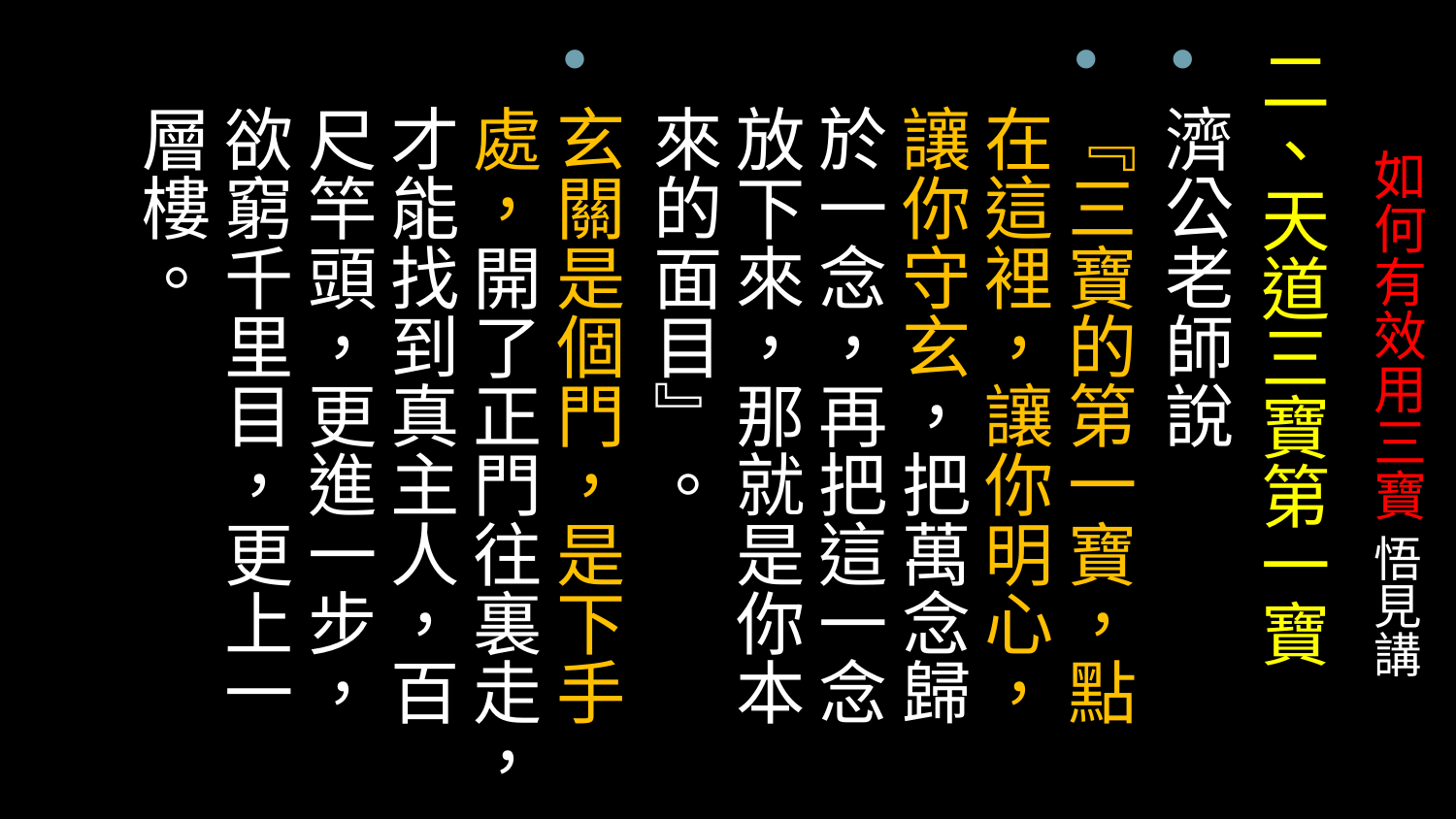

二、天道三寶第一寶
濟公老師說
『三寶的第一寶，點在這裡，讓你明心，讓你守玄，把萬念歸於一念，再把這一念放下來，那就是你本來的面目』。
玄關是個門，是下手處，開了正門往裏走，才能找到真主人，百尺竿頭，更進一步，欲窮千里目，更上一層樓。

# 如何有效用三寶 悟見講